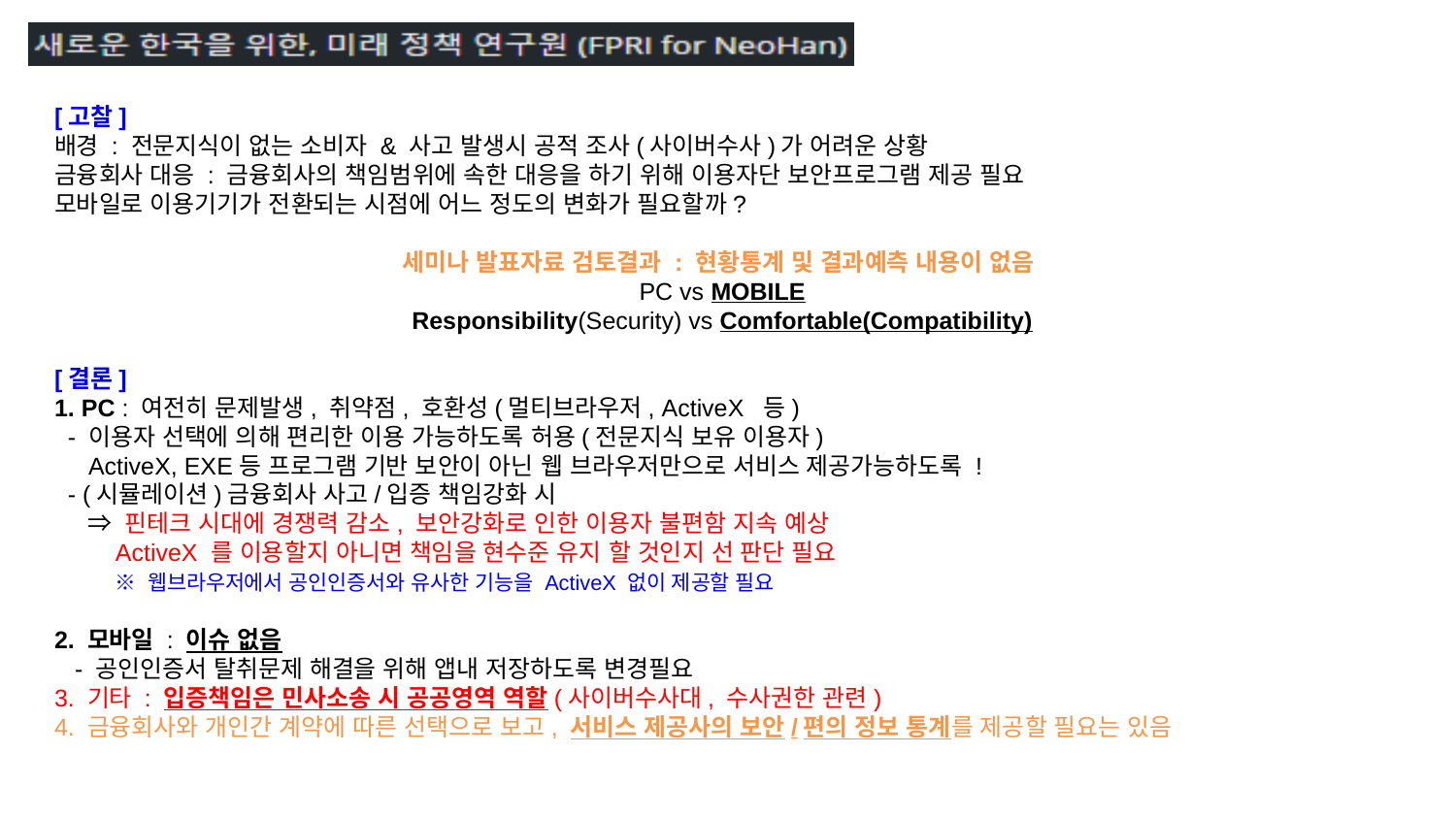

[고찰]
배경 : 전문지식이 없는 소비자 & 사고 발생시 공적 조사(사이버수사)가 어려운 상황
금융회사 대응 : 금융회사의 책임범위에 속한 대응을 하기 위해 이용자단 보안프로그램 제공 필요
모바일로 이용기기가 전환되는 시점에 어느 정도의 변화가 필요할까?

세미나 발표자료 검토결과 : 현황통계 및 결과예측 내용이 없음
PC vs MOBILE
Responsibility(Security) vs Comfortable(Compatibility)

[결론]
1. PC : 여전히 문제발생, 취약점, 호환성(멀티브라우저, ActiveX  등)
  - 이용자 선택에 의해 편리한 이용 가능하도록 허용(전문지식 보유 이용자)
     ActiveX, EXE등 프로그램 기반 보안이 아닌 웹 브라우저만으로 서비스 제공가능하도록 !
  - (시뮬레이션)금융회사 사고/입증 책임강화 시
     ⇒ 핀테크 시대에 경쟁력 감소, 보안강화로 인한 이용자 불편함 지속 예상
         ActiveX 를 이용할지 아니면 책임을 현수준 유지 할 것인지 선 판단 필요
         ※ 웹브라우저에서 공인인증서와 유사한 기능을 ActiveX 없이 제공할 필요

2. 모바일 : 이슈 없음
   - 공인인증서 탈취문제 해결을 위해 앱내 저장하도록 변경필요
3. 기타 : 입증책임은 민사소송 시 공공영역 역할(사이버수사대, 수사권한 관련)
4. 금융회사와 개인간 계약에 따른 선택으로 보고, 서비스 제공사의 보안/편의 정보 통계를 제공할 필요는 있음